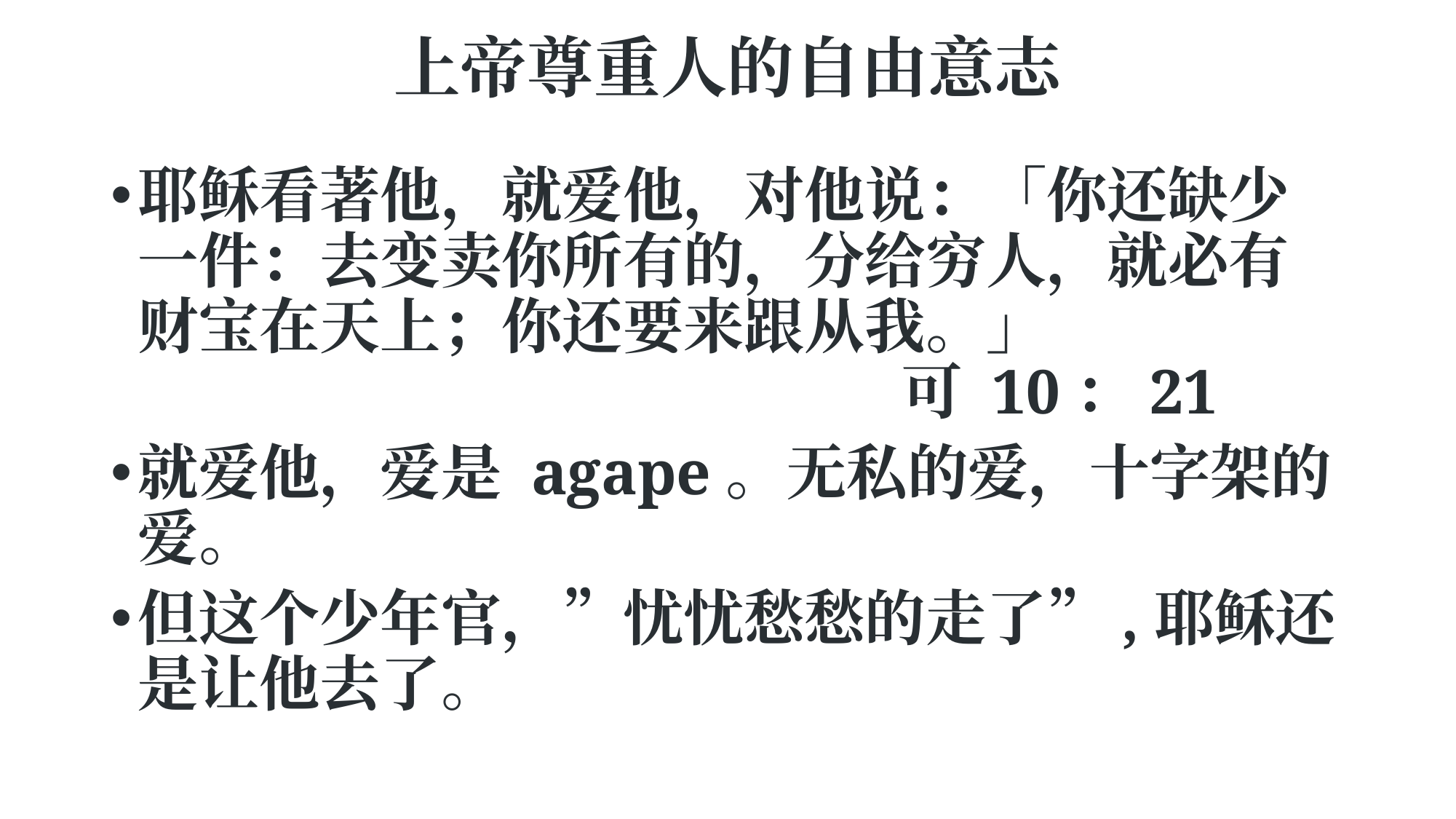

# 上帝尊重人的自由意志
耶稣看著他，就爱他，对他说：「你还缺少一件：去变卖你所有的，分给穷人，就必有财宝在天上；你还要来跟从我。」 										可 10：21
就爱他，爱是 agape。无私的爱，十字架的爱。
但这个少年官，”忧忧愁愁的走了”,耶稣还是让他去了。